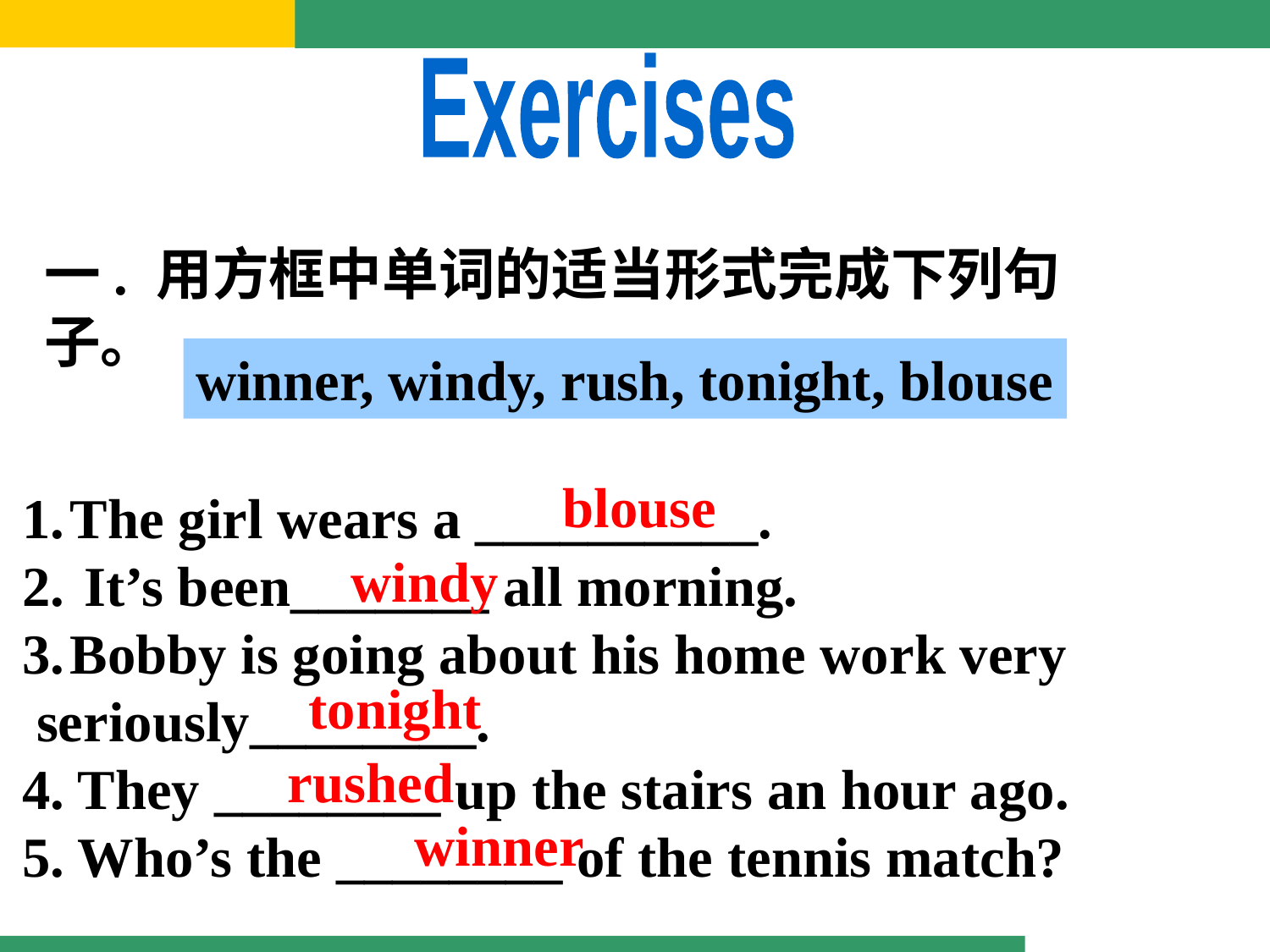

Exercises
一. 用方框中单词的适当形式完成下列句子。

winner, windy, rush, tonight, blouse
blouse
The girl wears a __________.
 It’s been_______ all morning.
Bobby is going about his home work very
 seriously________.
4. They ________ up the stairs an hour ago.
5. Who’s the ________ of the tennis match?
windy
tonight
rushed
winner